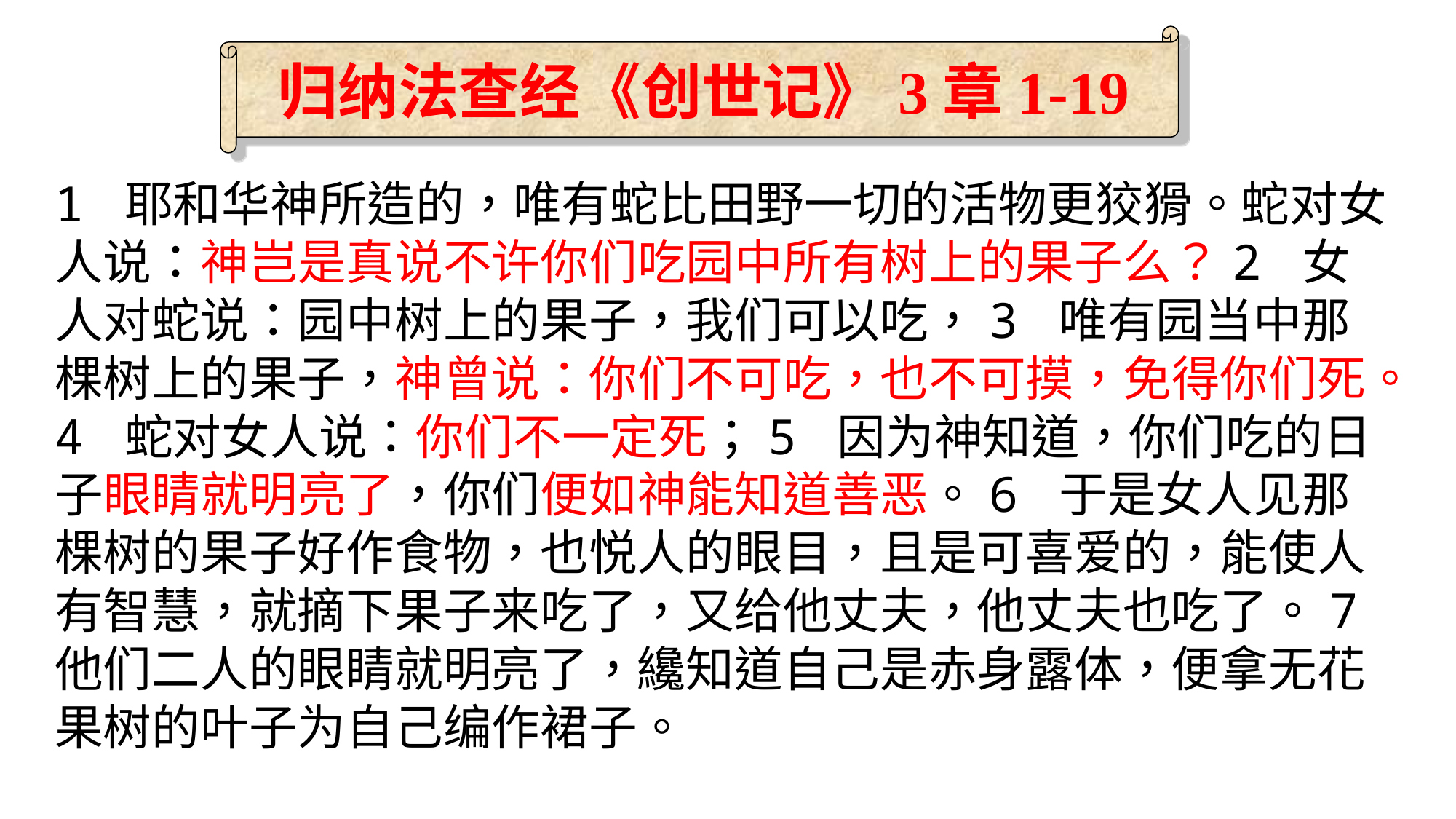

归纳法查经《创世记》3章1-19
1 耶和华神所造的，唯有蛇比田野一切的活物更狡猾。蛇对女人说：神岂是真说不许你们吃园中所有树上的果子么？2 女人对蛇说：园中树上的果子，我们可以吃，3 唯有园当中那棵树上的果子，神曾说：你们不可吃，也不可摸，免得你们死。4 蛇对女人说：你们不一定死；5 因为神知道，你们吃的日子眼睛就明亮了，你们便如神能知道善恶。6 于是女人见那棵树的果子好作食物，也悦人的眼目，且是可喜爱的，能使人有智慧，就摘下果子来吃了，又给他丈夫，他丈夫也吃了。7 他们二人的眼睛就明亮了，纔知道自己是赤身露体，便拿无花果树的叶子为自己编作裙子。